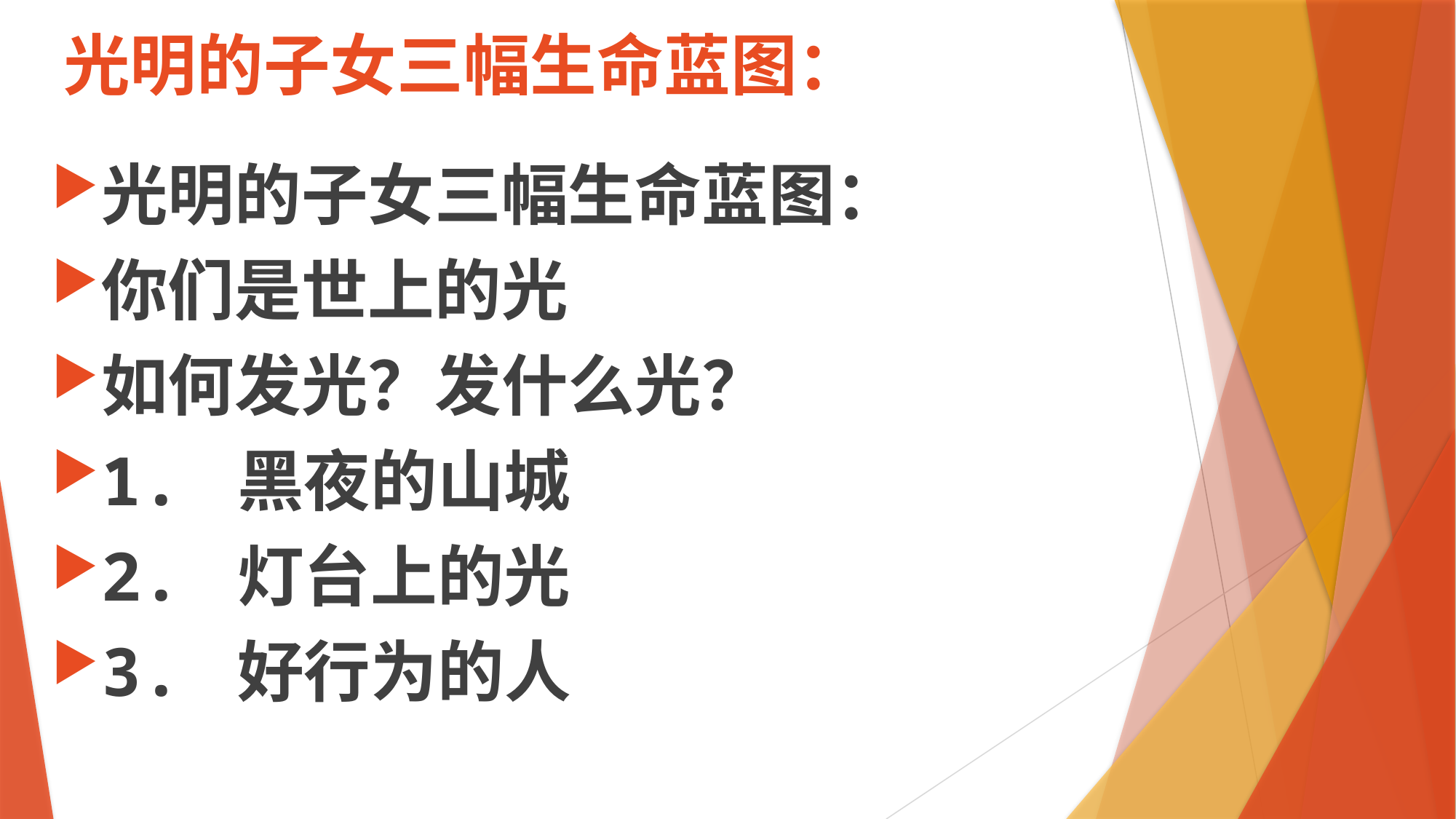

# 光明的子女三幅生命蓝图：
光明的子女三幅生命蓝图：
你们是世上的光
如何发光？发什么光？
1. 黑夜的山城
2. 灯台上的光
3. 好行为的人